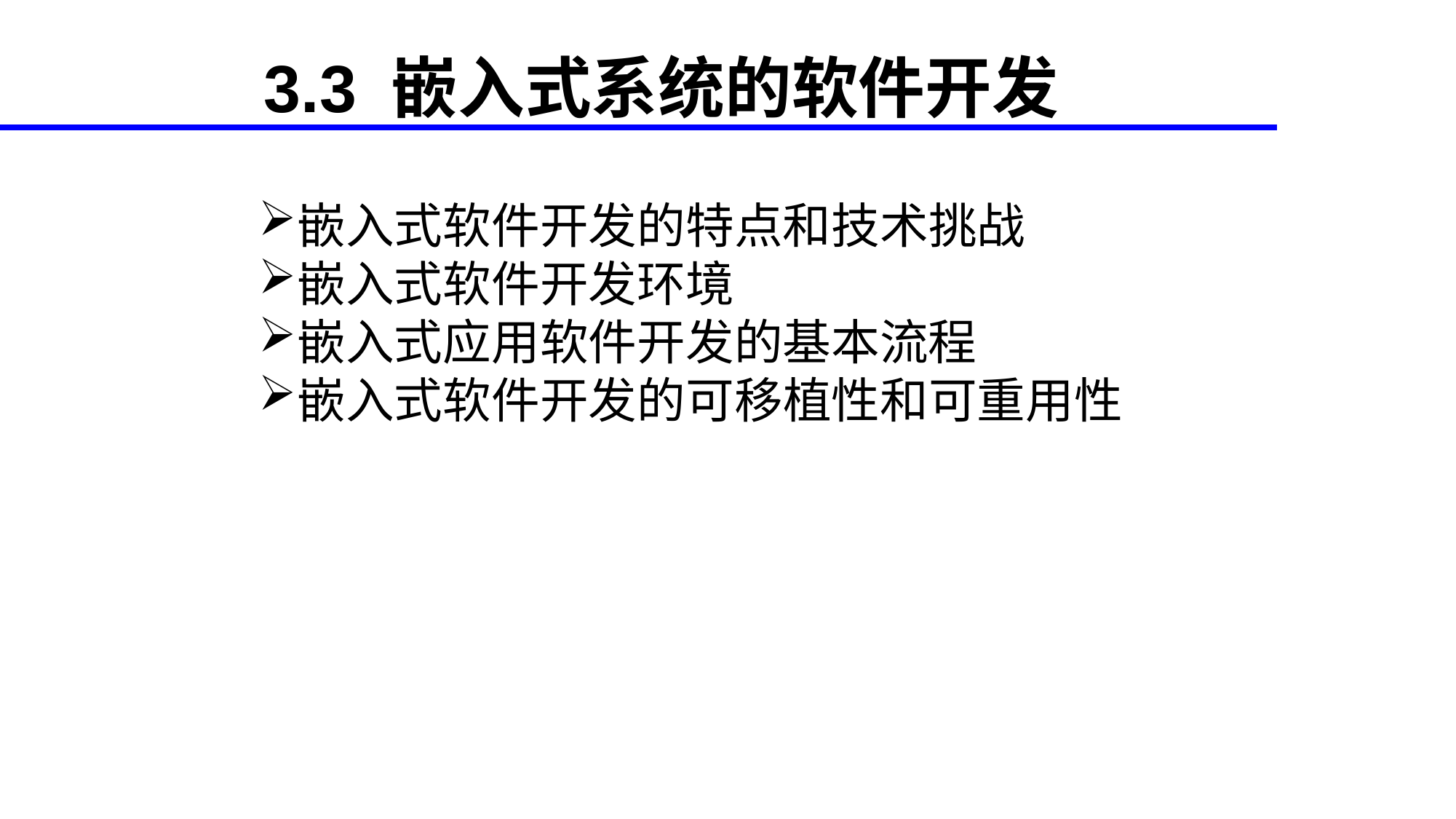

3.3 嵌入式系统的软件开发

嵌入式软件开发的特点和技术挑战
嵌入式软件开发环境
嵌入式应用软件开发的基本流程
嵌入式软件开发的可移植性和可重用性
41